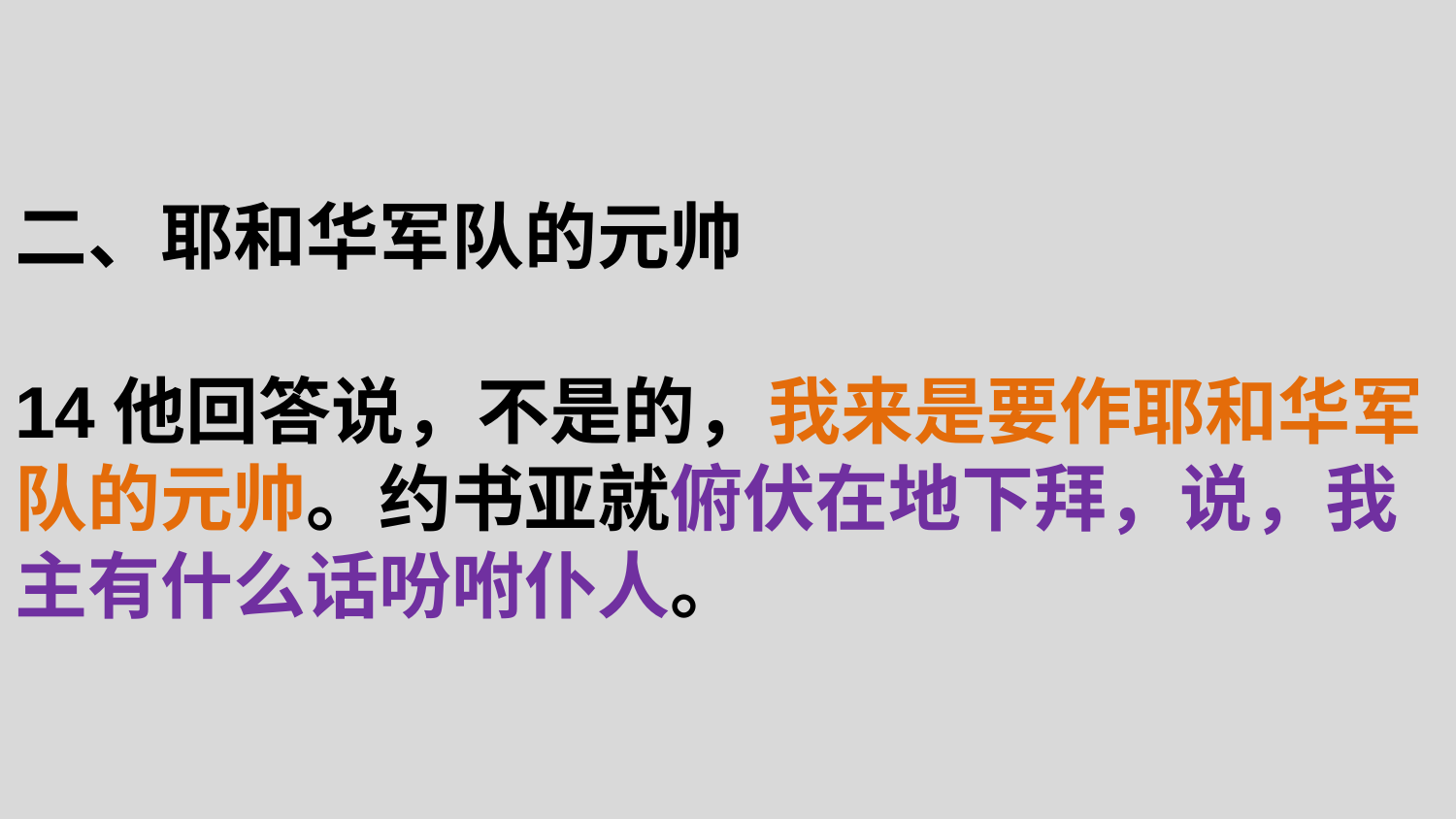

# 二、耶和华军队的元帅 14他回答说，不是的，我来是要作耶和华军队的元帅。约书亚就俯伏在地下拜，说，我主有什么话吩咐仆人。